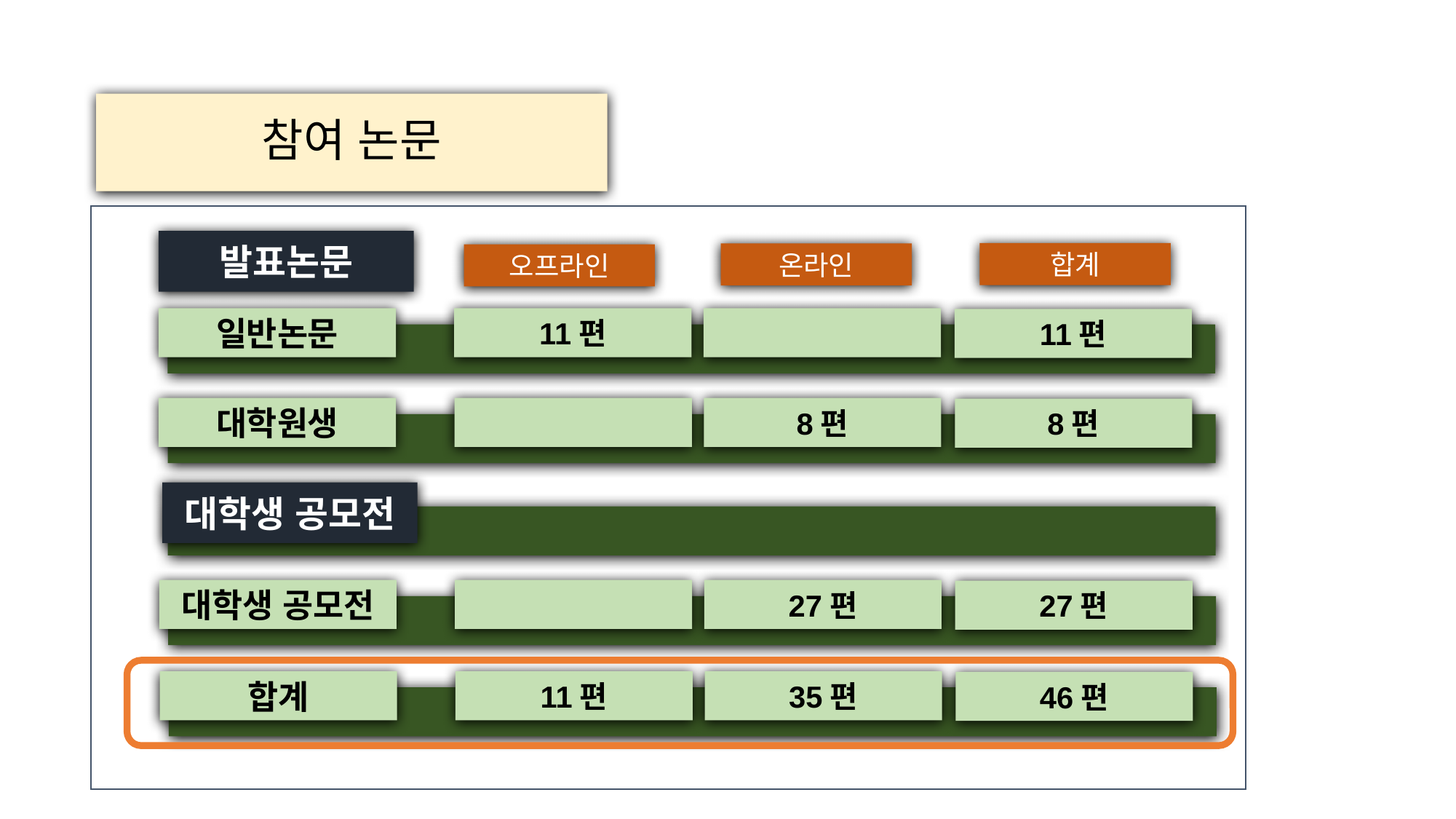

# 참여 논문

발표논문
합계
온라인
오프라인
일반논문
11편

11편

대학원생

8편
8편

대학생 공모전

대학생 공모전

27편
27편

합계
11편
35편
46편